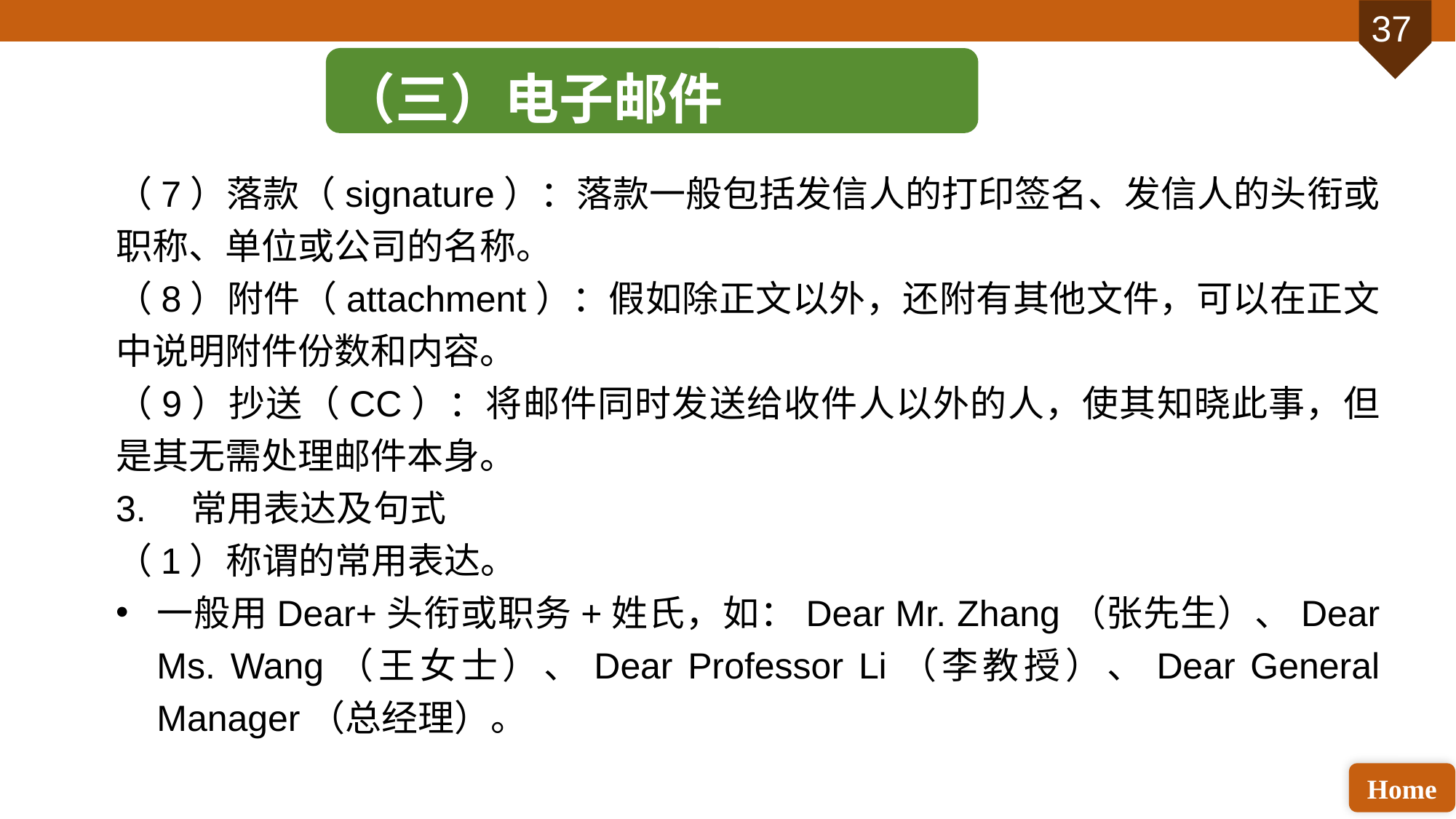

（三）电子邮件
（7）落款（signature）：落款一般包括发信人的打印签名、发信人的头衔或职称、单位或公司的名称。
（8）附件（attachment）：假如除正文以外，还附有其他文件，可以在正文中说明附件份数和内容。
（9）抄送（CC）：将邮件同时发送给收件人以外的人，使其知晓此事，但是其无需处理邮件本身。
3. 常用表达及句式
（1）称谓的常用表达。
一般用Dear+头衔或职务+姓氏，如：Dear Mr. Zhang（张先生）、Dear Ms. Wang（王女士）、Dear Professor Li（李教授）、Dear General Manager（总经理）。